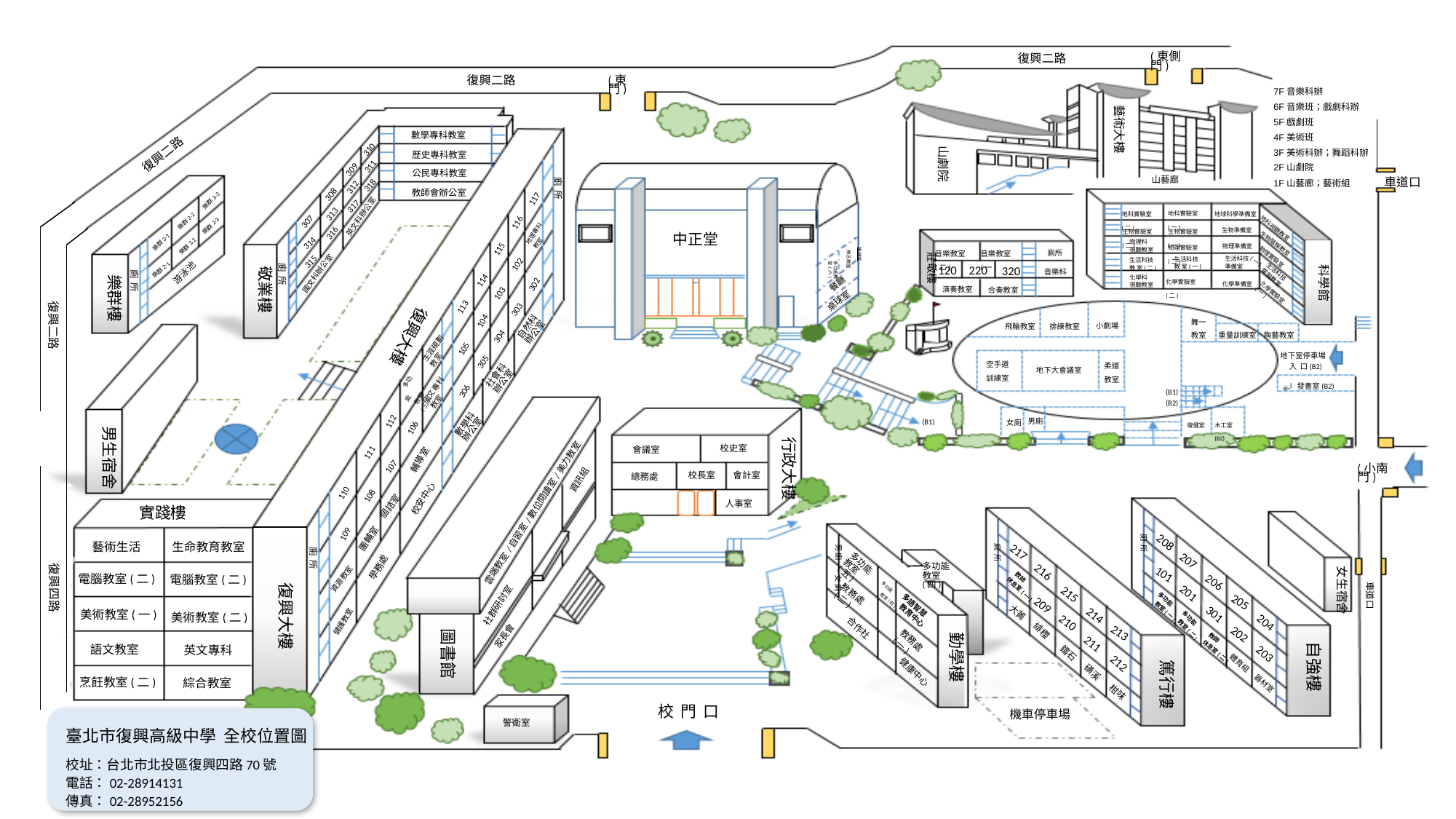

復興二路

(東側門)
復興二路

(東 門)
7F音樂科辦
6F音樂班；戲劇科辦
5F戲劇班
4F美術班
3F美術科辦；舞蹈科辦
2F山劇院
1F山藝廊；藝術組
藝術大樓
復興二路

數學專科教室

310

山劇院
歷史專科教室

309

311

公民專科教室

山藝廊

車道口
廁  所
318

 312

308

教師會辦公室

117

樂群3-3
317

地科實驗室(一)
地球科學準備室
地科實驗室(二)
 313
英文科辦公室

307

116

樂群3-2
生物準備室
地科視聽教室
生物實驗室(二)
生物實驗室(一)
樂群2-3
地理專科
教室
316

中正堂

  314

物理準備室
生物階梯教室
物理實驗室(二)
物理科
視聽教室
樂群3-1
樂群2-2
115

廁所
音樂教室(二)
音樂教室(一)
莊敬樓
撞球室
樂活教室
物理實驗室(一)
生活科技
準備室
生活科技
教 室(一)
315

生活科技
教 室(二)
102

科學館
敬業樓
多功能教室(六)
音樂科
220
120
廁  所
320
樂群2-1
國文科辦公室

游泳池
生活科技
電腦教室
樂群樓
廁  所
化學實驗室(二)
化學科
視聽教室
化學準備室
114

餐廳
302
   演奏教室
   合奏教室
103

化學實驗室(一)
桌球室
復興大樓
復興二路
113

303
舞一
教室
104

小劇場
排練教室
飛輪教室
自然科
辦公室
陶藝教室
重量訓練室
304
生涯規劃
教室
105

地下室停車場
入  口(B2)
空手道
訓練室
305
柔道
教室
地下大會議室
社會科
辦公室
     多功能
教室(三)
發書室(B2)
國文專科
教室
(B1)
306
(B2)
男廁
(B1)
女廁
木工室(B2)
復健室
112

數學科
辦公室
男生宿舍
106

行政大樓
校史室
會議室
111

輔導室
107

(小南門)
資訊組
校長室
會計室
總務處
校安中心
110

108

個諮室
人事室
實踐樓
雲端教室/自習室/數位閱讀室/美力教室
109

廁  所
團輔室
208
廁  所
男 廁
藝術生活
生命教育教室
217
廁  所
207
多功能
教室(五)
女生宿舍
學務處
多功能
教室(四)
復興四路
216
101
女 廁
資源教室
電腦教室(二)
電腦教室(二)
206
      教師
    休息室(一)
復興大樓
車道口
201
多功能
     教室(四)
215
教務處(二)
205
社群研討室
多功能
  教室(一)
209
多語智慧
教育中心
301
美術教室(一)
214
美術教室(二)
大菁
健護教室
204
210
多功能
教室(二)
合作社
圖書館
213
202
勤學樓
緋櫻
家長會
211
自強樓
    教師
    休息室(二)
教務處(一)
語文教室
英文專科
203
鐳石
篤行樓
212
體育組
磺溪
健康中心
烹飪教室(二)
綜合教室
器材室
柑味
機車停車場
校  門  口

警衛室
臺北市復興高級中學  全校位置圖
校址：台北市北投區復興四路70號
電話：02-28914131
傳真：02-28952156